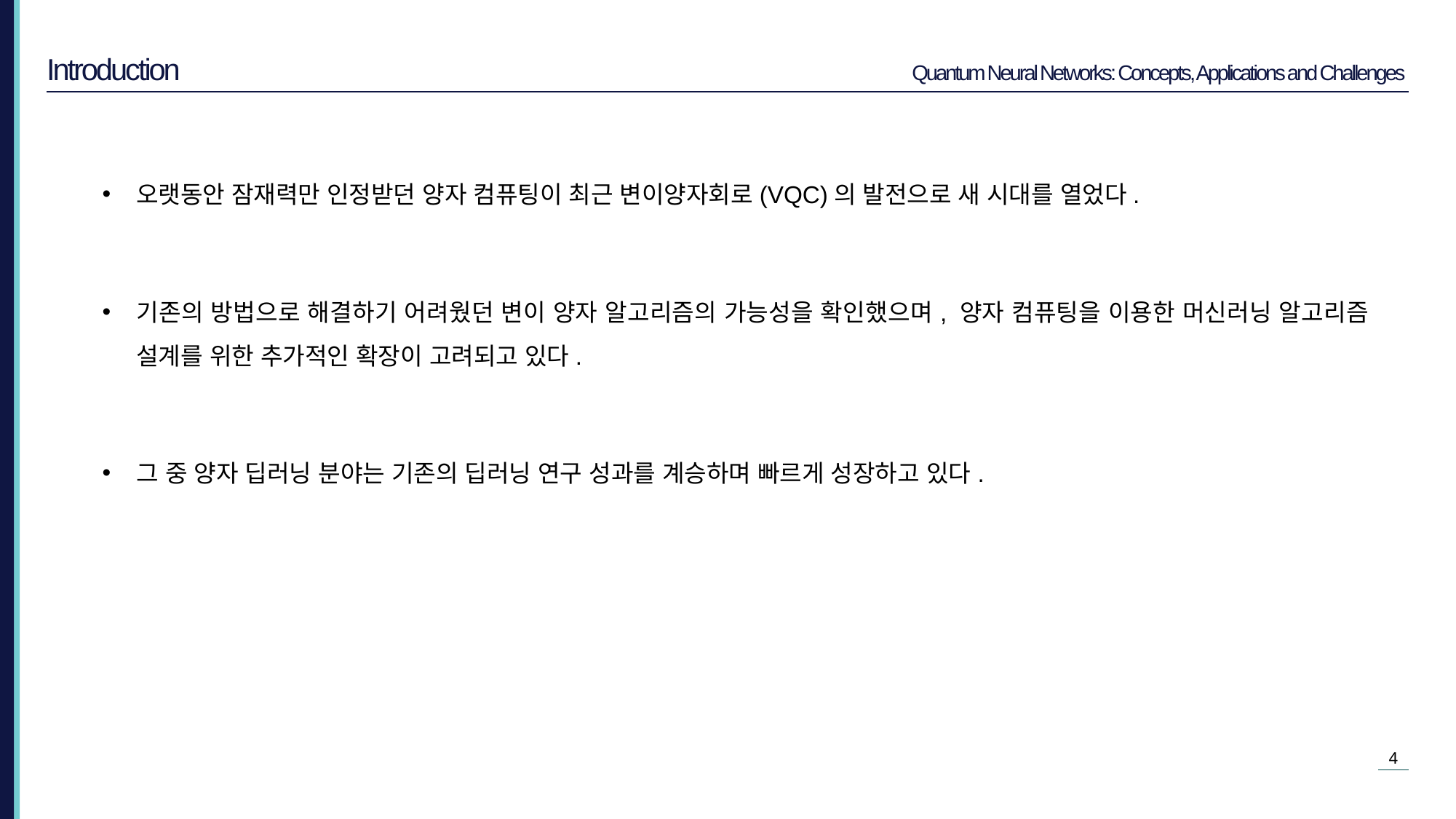

Introduction
오랫동안 잠재력만 인정받던 양자 컴퓨팅이 최근 변이양자회로(VQC)의 발전으로 새 시대를 열었다.

기존의 방법으로 해결하기 어려웠던 변이 양자 알고리즘의 가능성을 확인했으며, 양자 컴퓨팅을 이용한 머신러닝 알고리즘 설계를 위한 추가적인 확장이 고려되고 있다.

그 중 양자 딥러닝 분야는 기존의 딥러닝 연구 성과를 계승하며 빠르게 성장하고 있다.